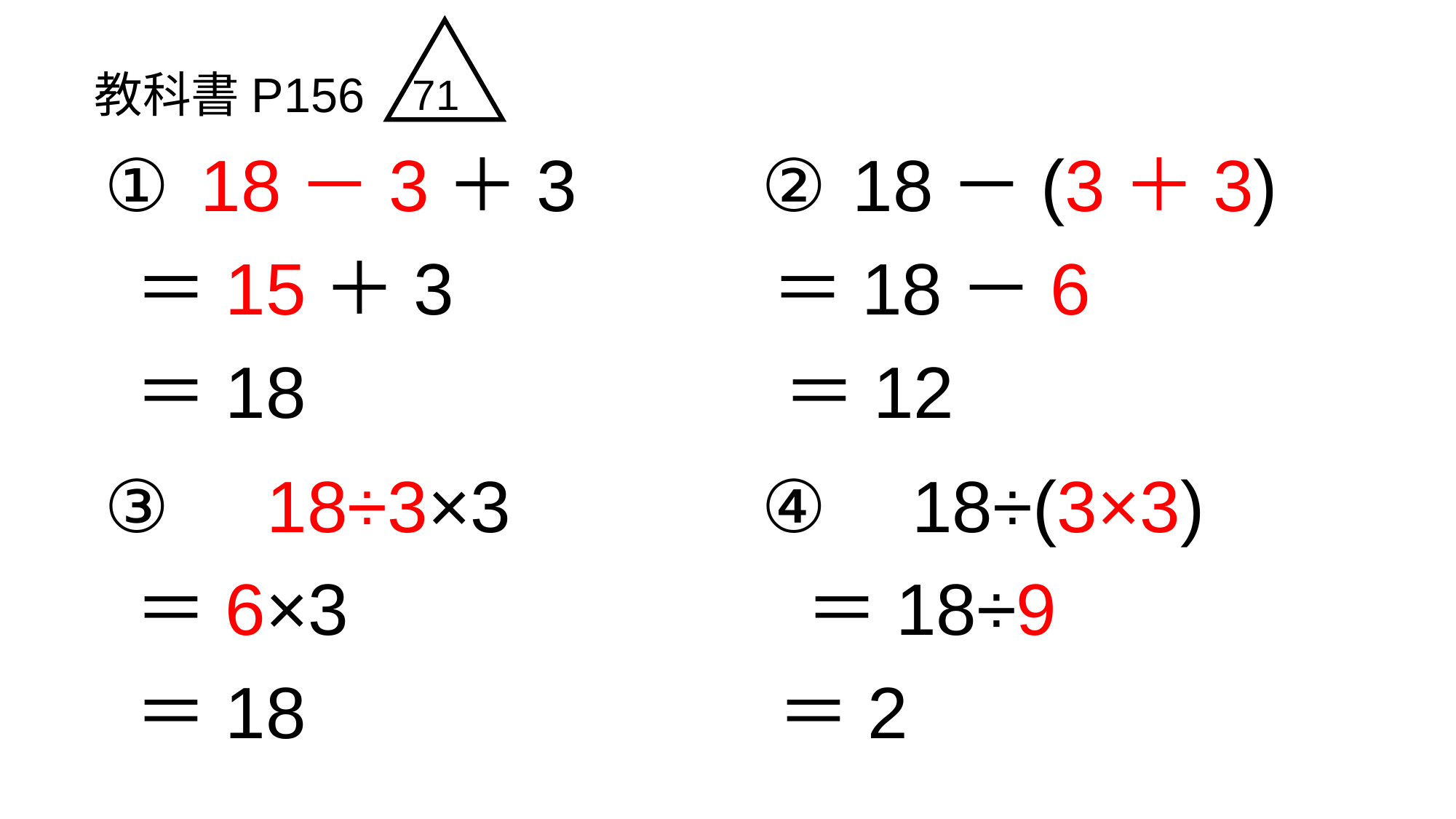

教科書P156
71
①
18－3＋3
②
18－(3＋3)
＝15＋3
＝18－6
＝12
＝18
③
18÷3×3
④
18÷(3×3)
＝6×3
＝18÷9
＝18
＝2